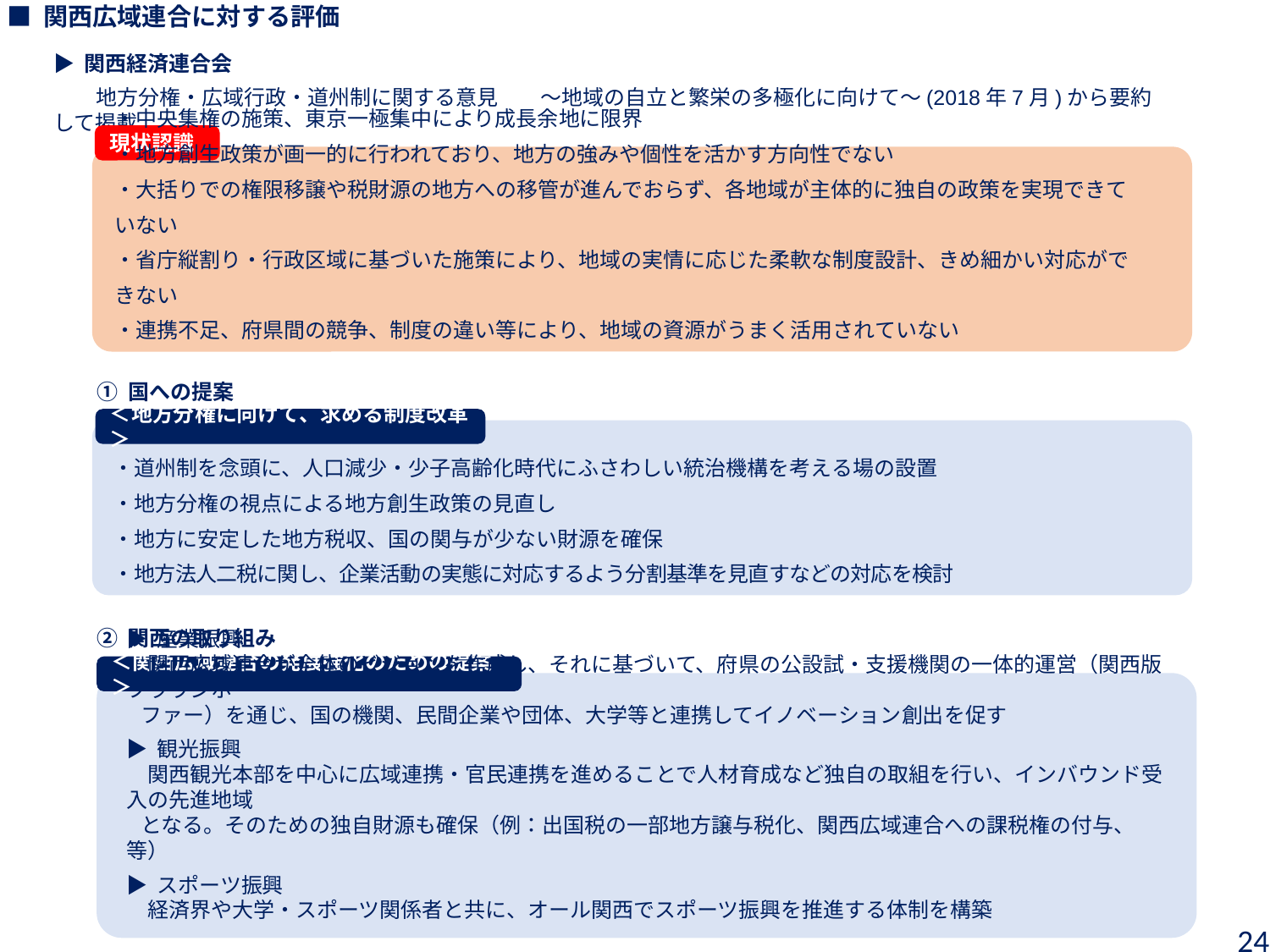

■ 関西広域連合に対する評価

▶ 関西経済連合会

　　地方分権・広域行政・道州制に関する意見　　～地域の自立と繁栄の多極化に向けて～(2018年7月)から要約して掲載

現状認識

・中央集権の施策、東京一極集中により成長余地に限界
・地方創生政策が画一的に行われており、地方の強みや個性を活かす方向性でない
・大括りでの権限移譲や税財源の地方への移管が進んでおらず、各地域が主体的に独自の政策を実現できていない
・省庁縦割り・行政区域に基づいた施策により、地域の実情に応じた柔軟な制度設計、きめ細かい対応ができない
・連携不足、府県間の競争、制度の違い等により、地域の資源がうまく活用されていない
① 国への提案

＜地方分権に向けて、求める制度改革＞

・道州制を念頭に、人口減少・少子高齢化時代にふさわしい統治機構を考える場の設置
・地方分権の視点による地方創生政策の見直し
・地方に安定した地方税収、国の関与が少ない財源を確保
・地方法人二税に関し、企業活動の実態に対応するよう分割基準を見直すなどの対応を検討
② 関西の取り組み

＜関西広域連合の発展強化のための提案＞

▶ 産業振興
　関西広域連合が全体のビジョンを作成し、それに基づいて、府県の公設試・支援機関の一体的運営（関西版フラウンホー
  ファー）を通じ、国の機関、民間企業や団体、大学等と連携してイノベーション創出を促す

▶ 観光振興
　関西観光本部を中心に広域連携・官民連携を進めることで人材育成など独自の取組を行い、インバウンド受入の先進地域
  となる。そのための独自財源も確保（例：出国税の一部地方譲与税化、関西広域連合への課税権の付与、等）

▶ スポーツ振興
　経済界や大学・スポーツ関係者と共に、オール関西でスポーツ振興を推進する体制を構築
24